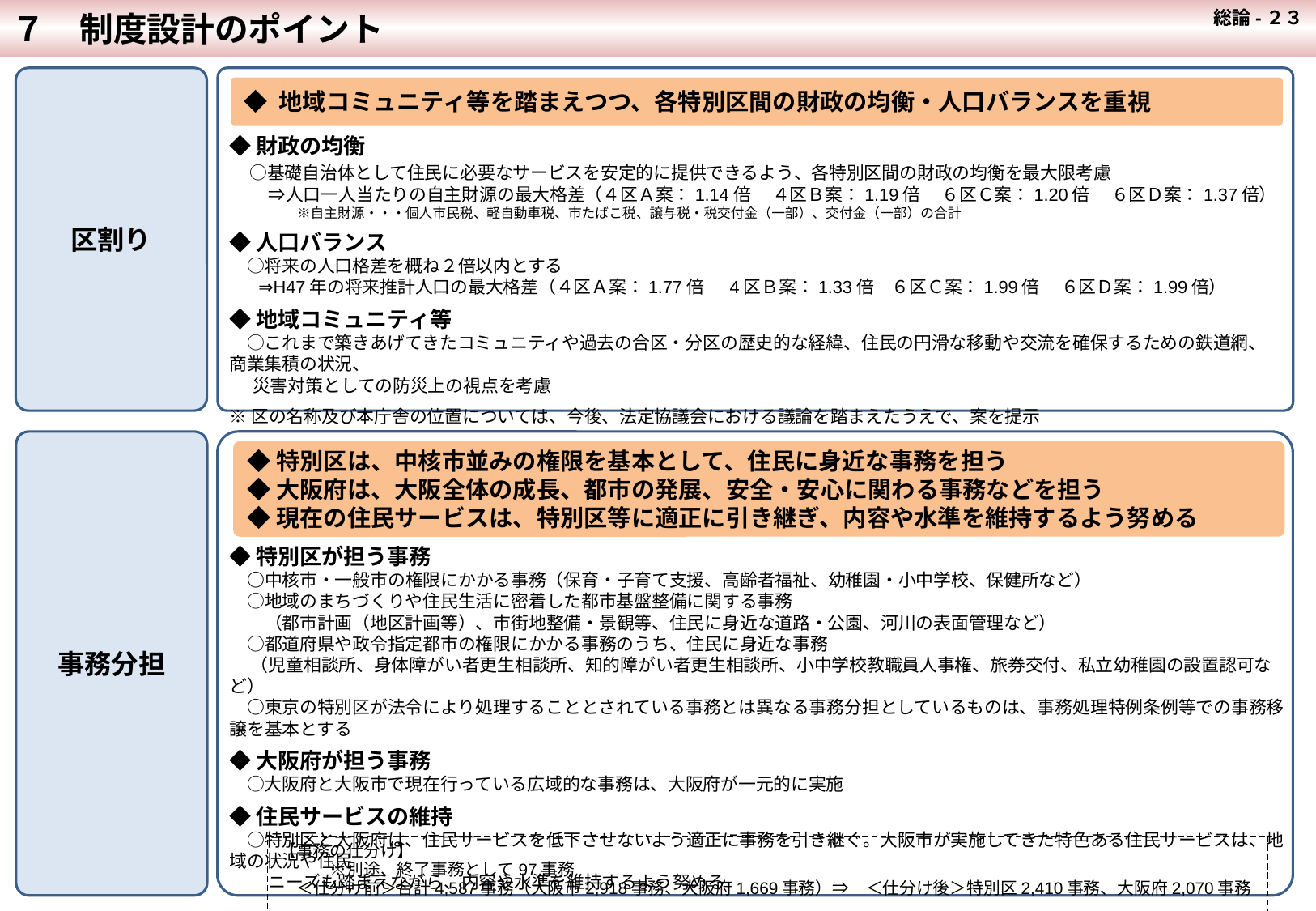

７　制度設計のポイント
 総論-２３
区割り

◆ 地域コミュニティ等を踏まえつつ、各特別区間の財政の均衡・人口バランスを重視

◆財政の均衡
　○基礎自治体として住民に必要なサービスを安定的に提供できるよう、各特別区間の財政の均衡を最大限考慮
　　 ⇒人口一人当たりの自主財源の最大格差（４区Ａ案：1.14倍　 ４区Ｂ案：1.19倍　 ６区Ｃ案：1.20倍　 ６区Ｄ案：1.37倍）
　　　　　※自主財源・・・個人市民税、軽自動車税、市たばこ税、譲与税・税交付金（一部）、交付金（一部）の合計

◆人口バランス
　○将来の人口格差を概ね２倍以内とする
      ⇒H47年の将来推計人口の最大格差（４区Ａ案：1.77倍　 4区Ｂ案：1.33倍　６区Ｃ案：1.99倍　 ６区Ｄ案：1.99倍）

◆地域コミュニティ等
　○これまで築きあげてきたコミュニティや過去の合区・分区の歴史的な経緯、住民の円滑な移動や交流を確保するための鉄道網、商業集積の状況、
     災害対策としての防災上の視点を考慮

※区の名称及び本庁舎の位置については、今後、法定協議会における議論を踏まえたうえで、案を提示
事務分担

◆特別区は、中核市並みの権限を基本として、住民に身近な事務を担う
◆大阪府は、大阪全体の成長、都市の発展、安全・安心に関わる事務などを担う
◆現在の住民サービスは、特別区等に適正に引き継ぎ、内容や水準を維持するよう努める

◆特別区が担う事務
　○中核市・一般市の権限にかかる事務（保育・子育て支援、高齢者福祉、幼稚園・小中学校、保健所など）
　○地域のまちづくりや住民生活に密着した都市基盤整備に関する事務
　　（都市計画（地区計画等）、市街地整備・景観等、住民に身近な道路・公園、河川の表面管理など）
　○都道府県や政令指定都市の権限にかかる事務のうち、住民に身近な事務
　 （児童相談所、身体障がい者更生相談所、知的障がい者更生相談所、小中学校教職員人事権、旅券交付、私立幼稚園の設置認可など）
　○東京の特別区が法令により処理することとされている事務とは異なる事務分担としているものは、事務処理特例条例等での事務移譲を基本とする

◆大阪府が担う事務
　○大阪府と大阪市で現在行っている広域的な事務は、大阪府が一元的に実施

◆住民サービスの維持
　○特別区と大阪府は、住民サービスを低下させないよう適正に事務を引き継ぐ。大阪市が実施してきた特色ある住民サービスは、地域の状況や住民
　　 ニーズも踏まえながら、内容や水準を維持するよう努める

【事務の仕分け】　　　　　　　　　　　　　　　　　　　　　　　　　　　　　　　　　　　　　　　　　　　　　　　　　　　　　※別途、終了事務として97事務
　＜仕分け前＞合計4,587事務（大阪市2,918事務、大阪府1,669事務）⇒　＜仕分け後＞特別区2,410事務、大阪府2,070事務